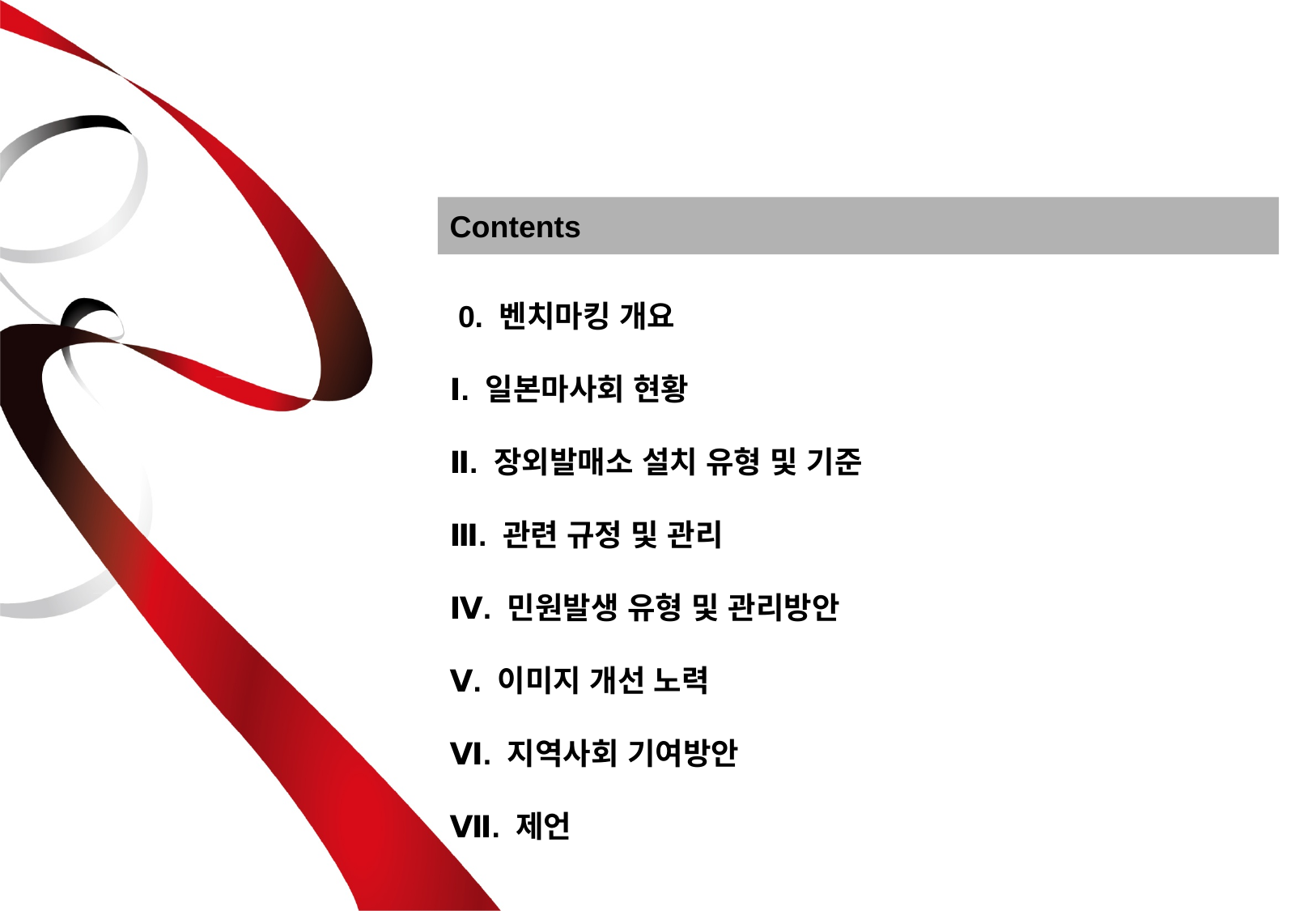

Contents
 0. 벤치마킹 개요
Ⅰ. 일본마사회 현황
Ⅱ. 장외발매소 설치 유형 및 기준
Ⅲ. 관련 규정 및 관리
Ⅳ. 민원발생 유형 및 관리방안
Ⅴ. 이미지 개선 노력
Ⅵ. 지역사회 기여방안
Ⅶ. 제언